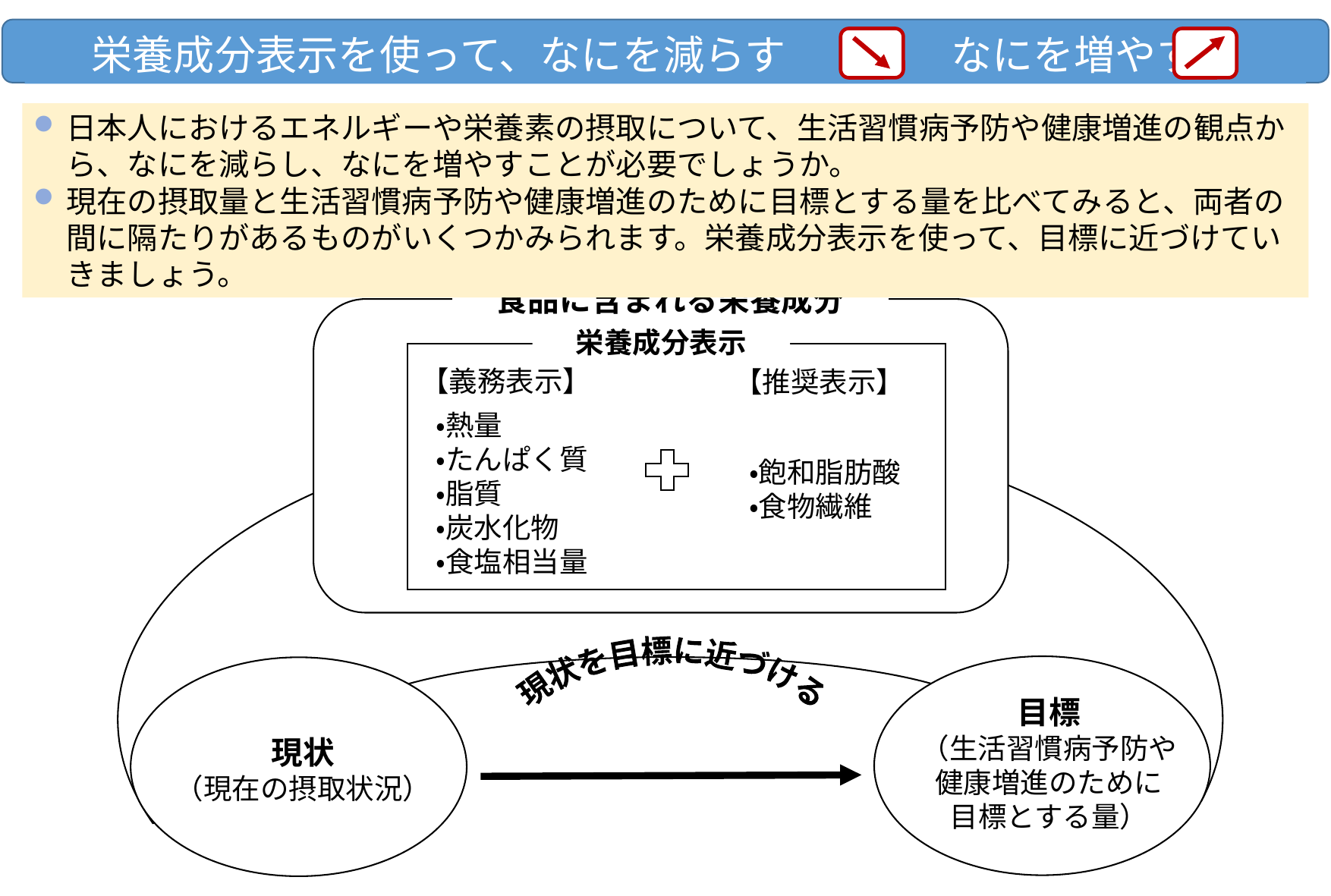

栄養成分表示を使って、なにを減らす　　　　なにを増やす

日本人におけるエネルギーや栄養素の摂取について、生活習慣病予防や健康増進の観点から、なにを減らし、なにを増やすことが必要でしょうか。
現在の摂取量と生活習慣病予防や健康増進のために目標とする量を比べてみると、両者の間に隔たりがあるものがいくつかみられます。栄養成分表示を使って、目標に近づけていきましょう。
食品に含まれる栄養成分

栄養成分表示

【義務表示】
【推奨表示】
・熱量
・たんぱく質
・脂質
・炭水化物
・食塩相当量

・飽和脂肪酸
・食物繊維
現状を目標に近づける

目標
（生活習慣病予防や
健康増進のために
目標とする量）
現状
（現在の摂取状況）